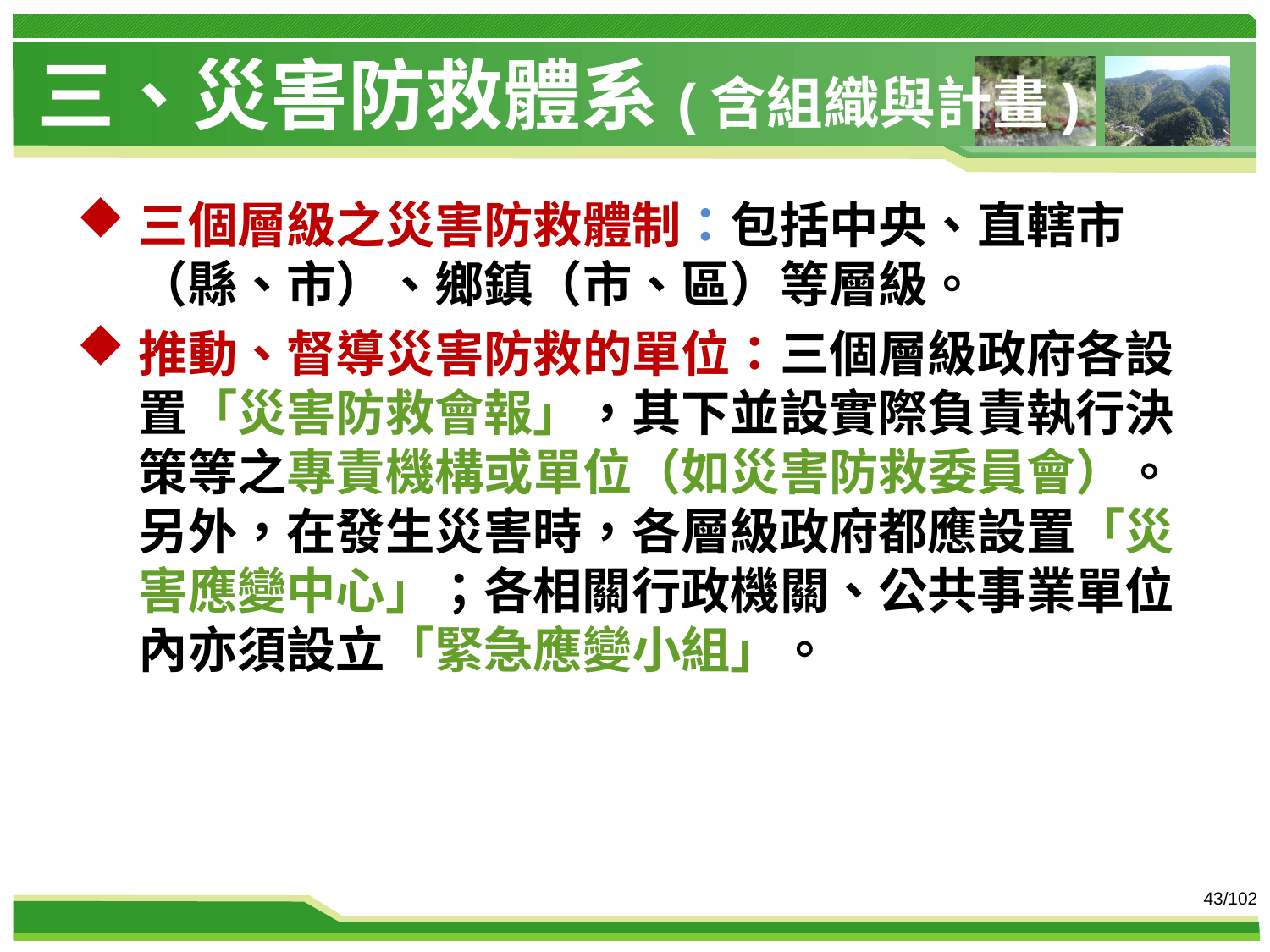

三、災害防救體系(含組織與計畫)
三個層級之災害防救體制：包括中央、直轄市（縣、市）、鄉鎮（市、區）等層級。
推動、督導災害防救的單位：三個層級政府各設置「災害防救會報」，其下並設實際負責執行決策等之專責機構或單位（如災害防救委員會）。另外，在發生災害時，各層級政府都應設置「災害應變中心」；各相關行政機關、公共事業單位內亦須設立「緊急應變小組」。

43/102